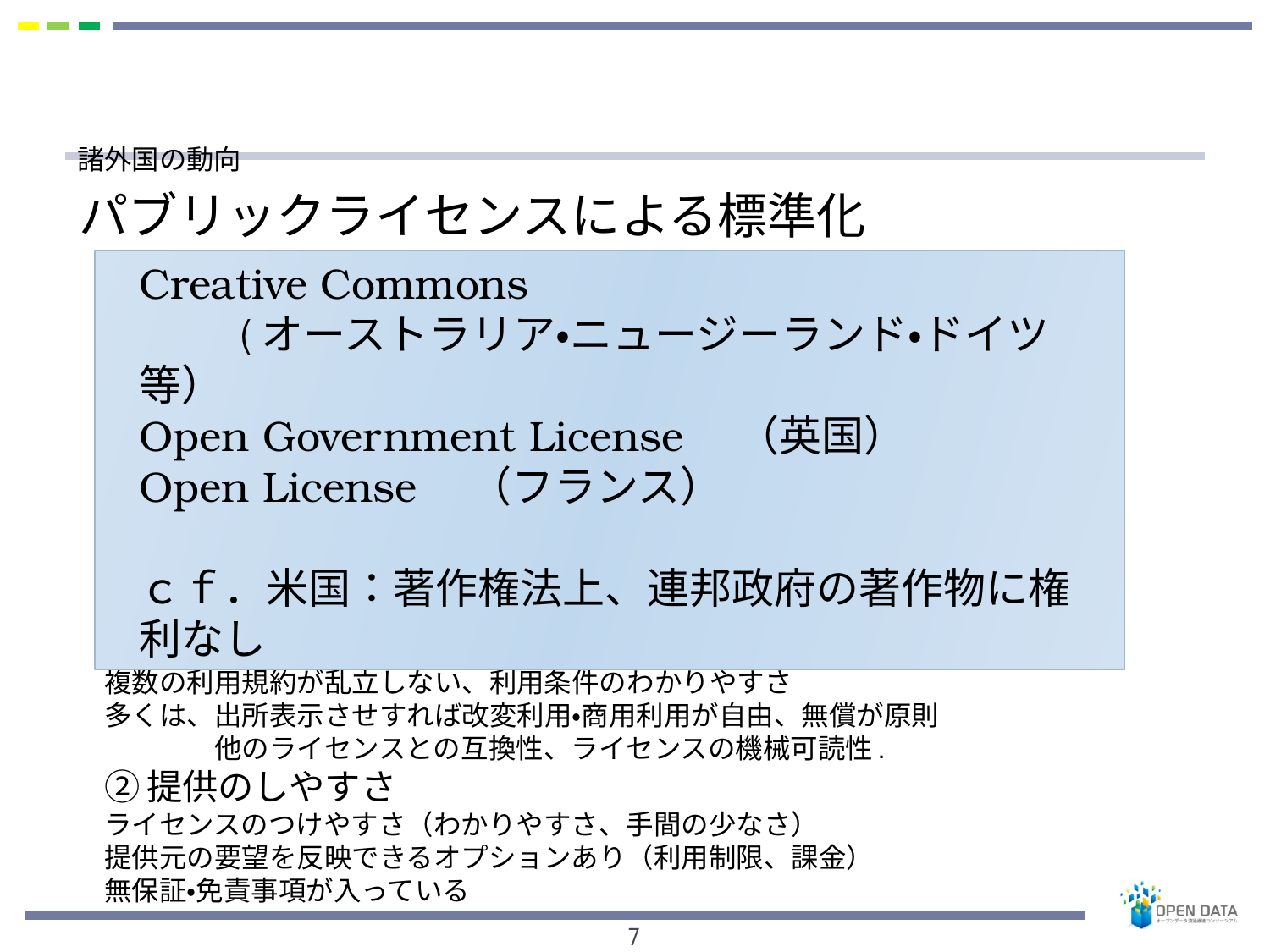

# 諸外国の動向
パブリックライセンスによる標準化
Creative Commons
        (オーストラリア・ニュージーランド・ドイツ等）
Open Government License　（英国）
Open License　（フランス）

ｃｆ．米国：著作権法上、連邦政府の著作物に権利なし

①利用者の使いやすさ
	複数の利用規約が乱立しない、利用条件のわかりやすさ
	多くは、出所表示させすれば改変利用・商用利用が自由、無償が原則
　　　　他のライセンスとの互換性、ライセンスの機械可読性.
②提供のしやすさ
	ライセンスのつけやすさ（わかりやすさ、手間の少なさ）
	提供元の要望を反映できるオプションあり（利用制限、課金）
	無保証・免責事項が入っている
7